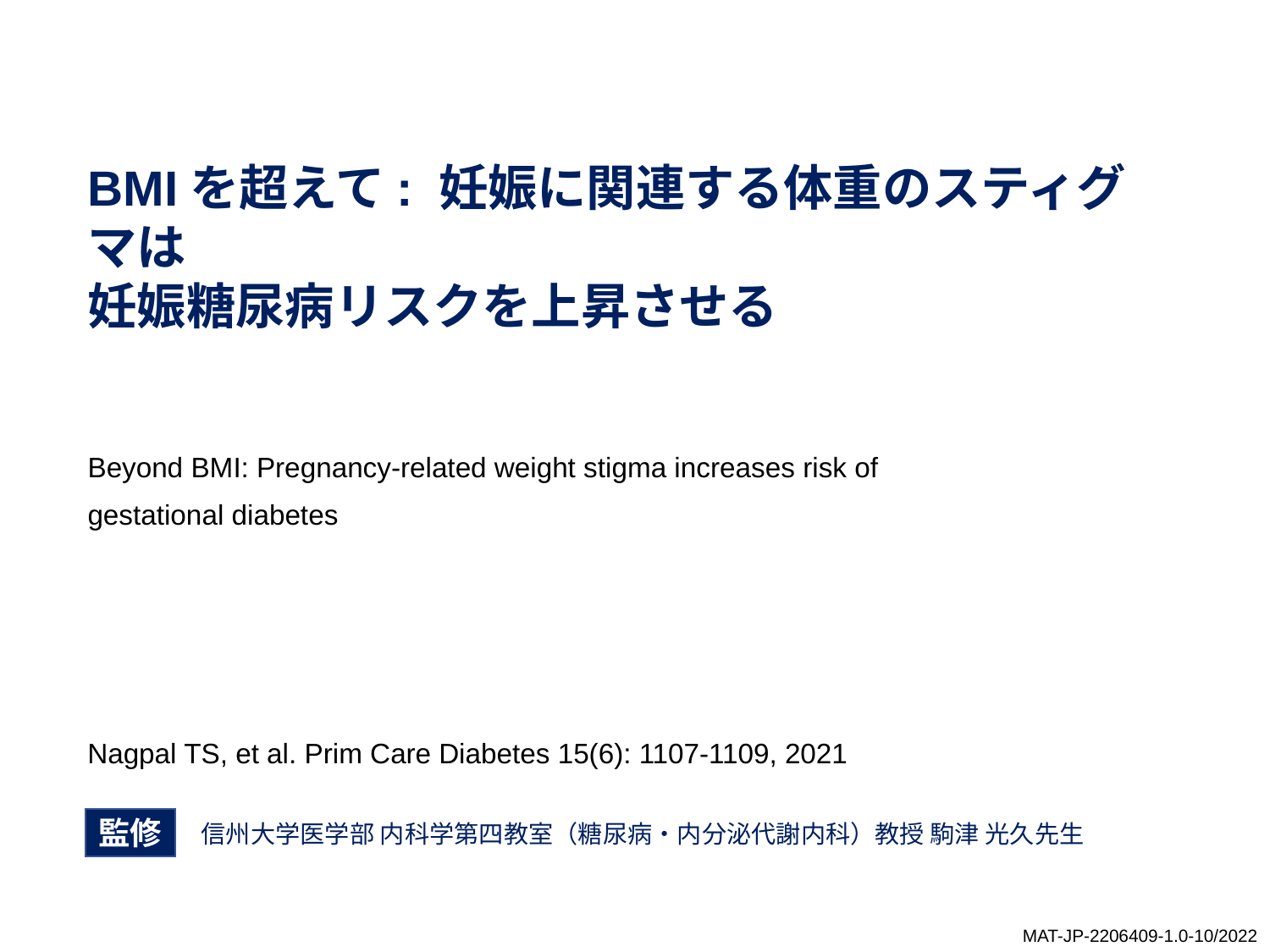

BMIを超えて: 妊娠に関連する体重のスティグマは
妊娠糖尿病リスクを上昇させる
Beyond BMI: Pregnancy-related weight stigma increases risk of
gestational diabetes
Nagpal TS, et al. Prim Care Diabetes 15(6): 1107-1109, 2021
監修

信州大学医学部 内科学第四教室（糖尿病・内分泌代謝内科）教授 駒津 光久先生
MAT-JP-2206409-1.0-10/2022